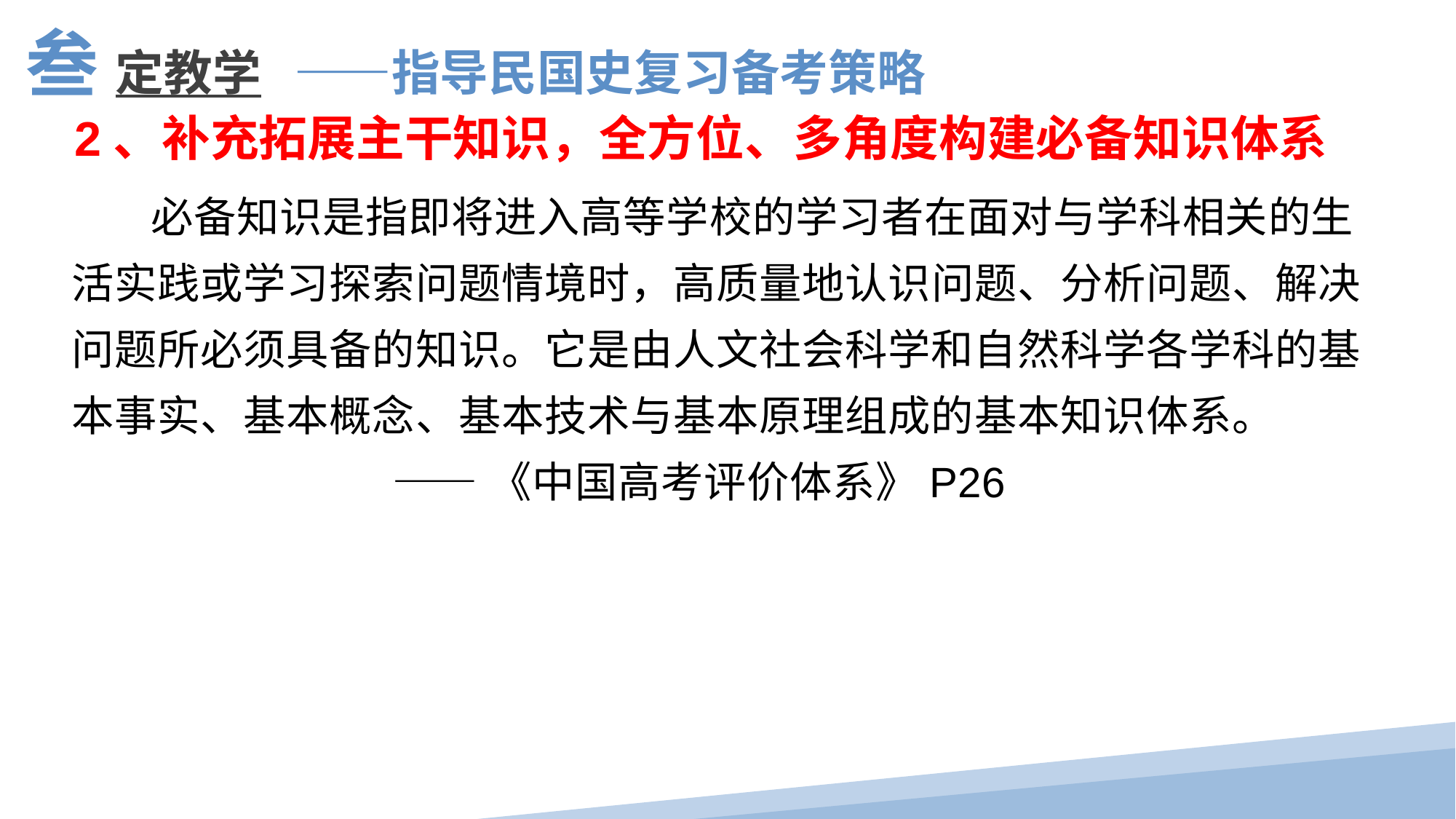

叁 定教学   ——指导民国史复习备考策略
2、补充拓展主干知识，全方位、多角度构建必备知识体系

        必备知识是指即将进入高等学校的学习者在面对与学科相关的生活实践或学习探索问题情境时，高质量地认识问题、分析问题、解决问题所必须具备的知识。它是由人文社会科学和自然科学各学科的基本事实、基本概念、基本技术与基本原理组成的基本知识体系。
                                ——《中国高考评价体系》P26

34